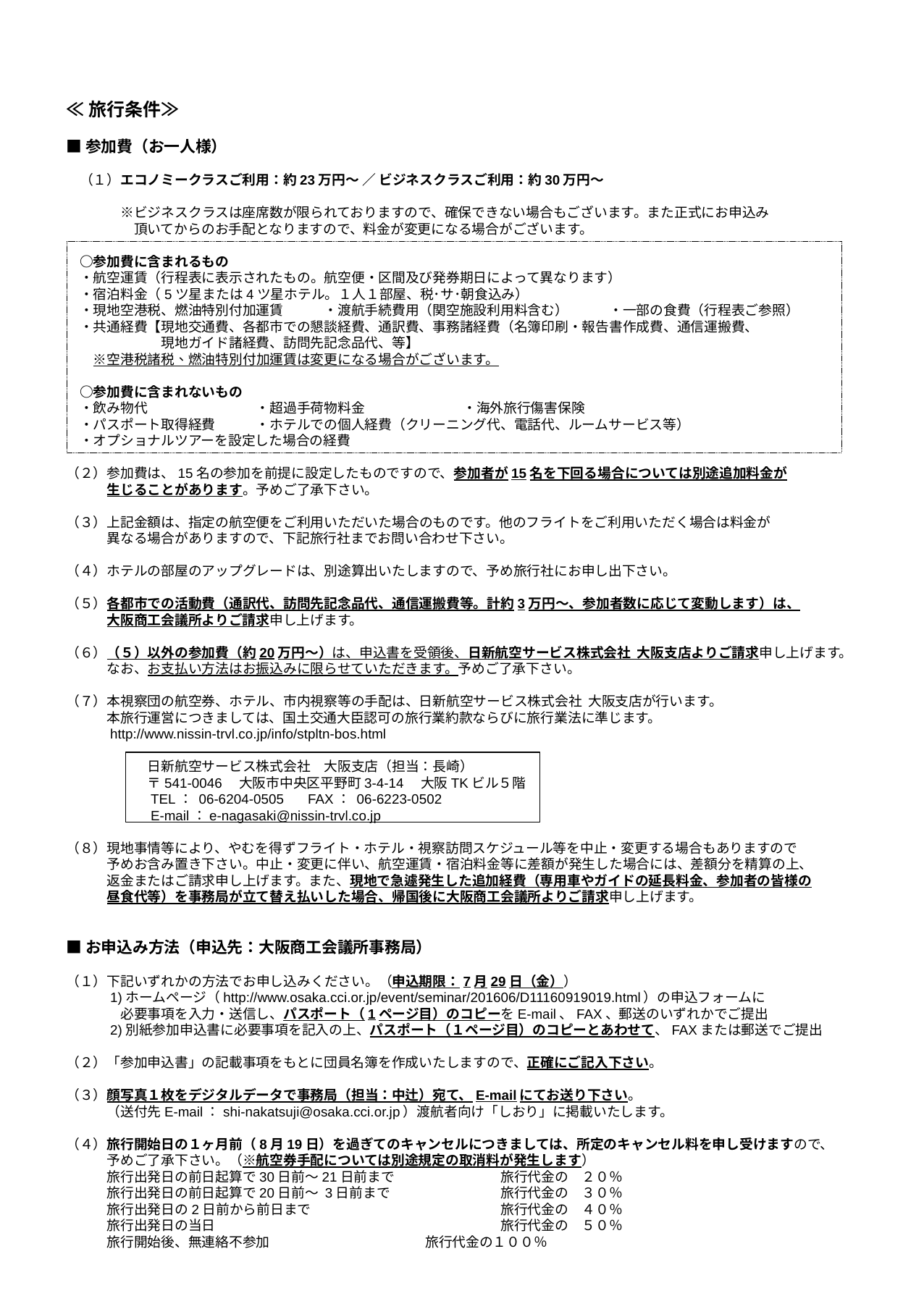

≪旅行条件≫

■参加費（お一人様）

　（１）エコノミークラスご利用：約23万円～ ／ ビジネスクラスご利用：約30万円～

　　　　※ビジネスクラスは座席数が限られておりますので、確保できない場合もございます。また正式にお申込み
　　　　　頂いてからのお手配となりますので、料金が変更になる場合がございます。

　○参加費に含まれるもの
　・航空運賃（行程表に表示されたもの。航空便・区間及び発券期日によって異なります）
　・宿泊料金（5ツ星または4ツ星ホテル。１人１部屋、税･サ･朝食込み）
　・現地空港税、燃油特別付加運賃　　　・渡航手続費用（関空施設利用料含む）　　　・一部の食費（行程表ご参照）
　・共通経費【現地交通費、各都市での懇談経費、通訳費、事務諸経費（名簿印刷・報告書作成費、通信運搬費、
　　　　　　　現地ガイド諸経費、訪問先記念品代、等】
　　※空港税諸税、燃油特別付加運賃は変更になる場合がございます。

　○参加費に含まれないもの
　・飲み物代　　　　　　　　・超過手荷物料金　 　　　　　　・海外旅行傷害保険
　・パスポート取得経費　　　・ホテルでの個人経費（クリーニング代、電話代、ルームサービス等）
　・オプショナルツアーを設定した場合の経費

（２）参加費は、15名の参加を前提に設定したものですので、参加者が15名を下回る場合については別途追加料金が
　　　生じることがあります。予めご了承下さい。

（３）上記金額は、指定の航空便をご利用いただいた場合のものです。他のフライトをご利用いただく場合は料金が
　　　異なる場合がありますので、下記旅行社までお問い合わせ下さい。

（４）ホテルの部屋のアップグレードは、別途算出いたしますので、予め旅行社にお申し出下さい。

（５）各都市での活動費（通訳代、訪問先記念品代、通信運搬費等。計約3万円～、参加者数に応じて変動します）は、
　　　大阪商工会議所よりご請求申し上げます。

（６）（５）以外の参加費（約20万円～）は、申込書を受領後、日新航空サービス株式会社  大阪支店よりご請求申し上げます。
　　　なお、お支払い方法はお振込みに限らせていただきます。予めご了承下さい。

（７）本視察団の航空券、ホテル、市内視察等の手配は、日新航空サービス株式会社  大阪支店が行います。
　　　本旅行運営につきましては、国土交通大臣認可の旅行業約款ならびに旅行業法に準じます。
　　　http://www.nissin-trvl.co.jp/info/stpltn-bos.html

　　　　　　日新航空サービス株式会社　大阪支店（担当：長崎）
　　　　　　〒541-0046　大阪市中央区平野町3-4-14　大阪TKビル５階
　　　　　　TEL： 06-6204-0505 　FAX： 06-6223-0502
　　　　　　E-mail：e-nagasaki@nissin-trvl.co.jp

（８）現地事情等により、やむを得ずフライト・ホテル・視察訪問スケジュール等を中止・変更する場合もありますので
　　　予めお含み置き下さい。中止・変更に伴い、航空運賃・宿泊料金等に差額が発生した場合には、差額分を精算の上、
　　　返金またはご請求申し上げます。また、現地で急遽発生した追加経費（専用車やガイドの延長料金、参加者の皆様の
　　　昼食代等）を事務局が立て替え払いした場合、帰国後に大阪商工会議所よりご請求申し上げます。

■お申込み方法（申込先：大阪商工会議所事務局）

（１）下記いずれかの方法でお申し込みください。（申込期限：7月29日（金））
　　　1)ホームページ（http://www.osaka.cci.or.jp/event/seminar/201606/D11160919019.html）の申込フォームに
　　　　必要事項を入力・送信し、パスポート（1ページ目）のコピーをE-mail、FAX、郵送のいずれかでご提出
　　　2)別紙参加申込書に必要事項を記入の上、パスポート（１ページ目）のコピーとあわせて、FAXまたは郵送でご提出

（２）「参加申込書」の記載事項をもとに団員名簿を作成いたしますので、正確にご記入下さい。

（３）顔写真１枚をデジタルデータで事務局（担当：中辻）宛て、E-mailにてお送り下さい。
　　　（送付先E-mail：shi-nakatsuji@osaka.cci.or.jp）渡航者向け「しおり」に掲載いたします。

（４）旅行開始日の１ヶ月前（8月19日）を過ぎてのキャンセルにつきましては、所定のキャンセル料を申し受けますので、
　　　予めご了承下さい。（※航空券手配については別途規定の取消料が発生します）
　　　旅行出発日の前日起算で30日前～21日前まで　	旅行代金の　２０％
　　　旅行出発日の前日起算で20日前～ 3日前まで　	旅行代金の　３０％
　　　旅行出発日の2日前から前日まで　　　　　　　　	旅行代金の　４０％
　　　旅行出発日の当日　　　　　　　　　　　　　	旅行代金の　５０％
　　　旅行開始後、無連絡不参加　　　　　　　　　　　  旅行代金の１００％